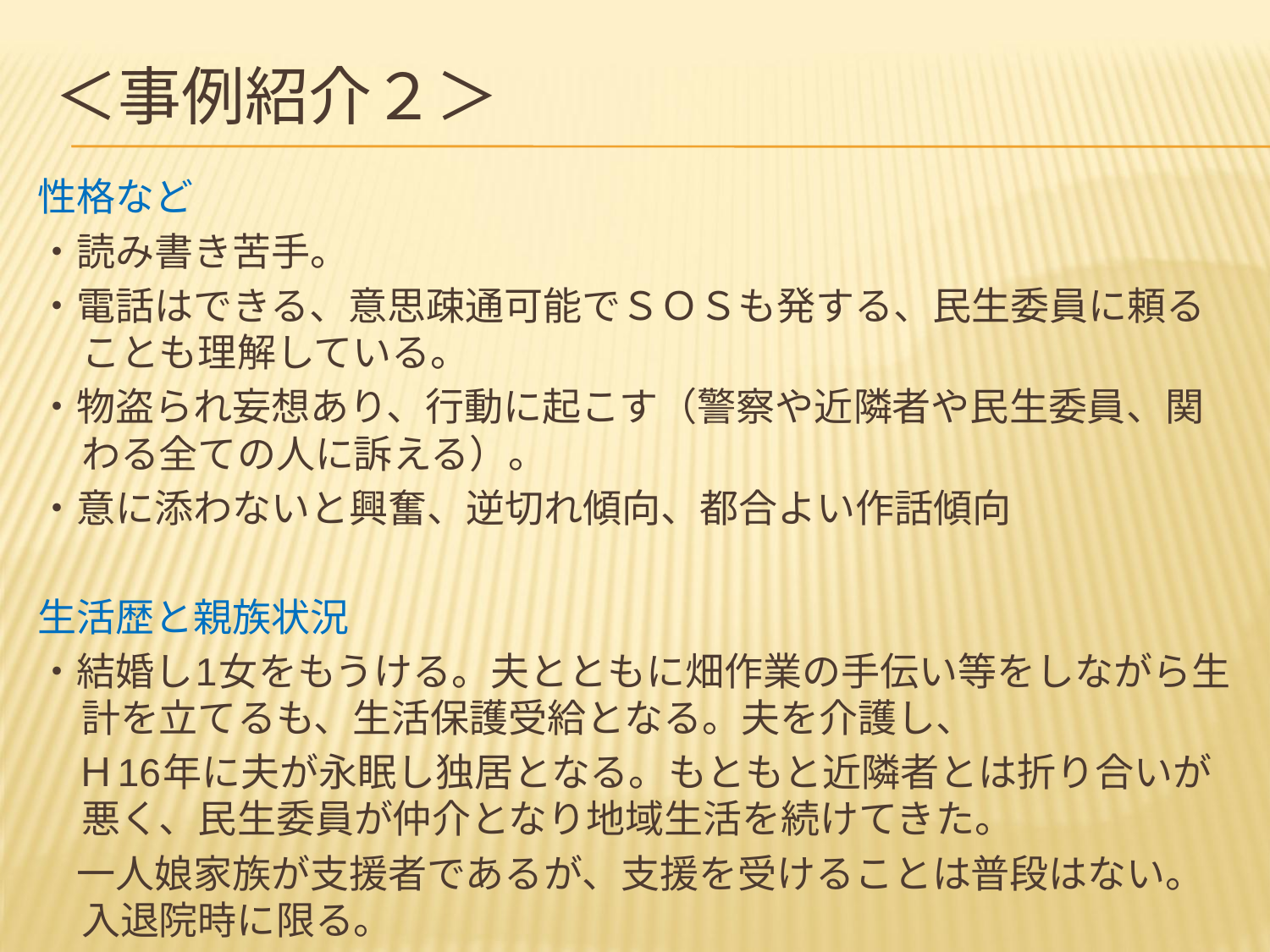

# ＜事例紹介２＞
性格など
・読み書き苦手。
・電話はできる、意思疎通可能でＳＯＳも発する、民生委員に頼ることも理解している。
・物盗られ妄想あり、行動に起こす（警察や近隣者や民生委員、関わる全ての人に訴える）。
・意に添わないと興奮、逆切れ傾向、都合よい作話傾向

生活歴と親族状況
・結婚し1女をもうける。夫とともに畑作業の手伝い等をしながら生計を立てるも、生活保護受給となる。夫を介護し、
　Ｈ16年に夫が永眠し独居となる。もともと近隣者とは折り合いが悪く、民生委員が仲介となり地域生活を続けてきた。
　一人娘家族が支援者であるが、支援を受けることは普段はない。入退院時に限る。